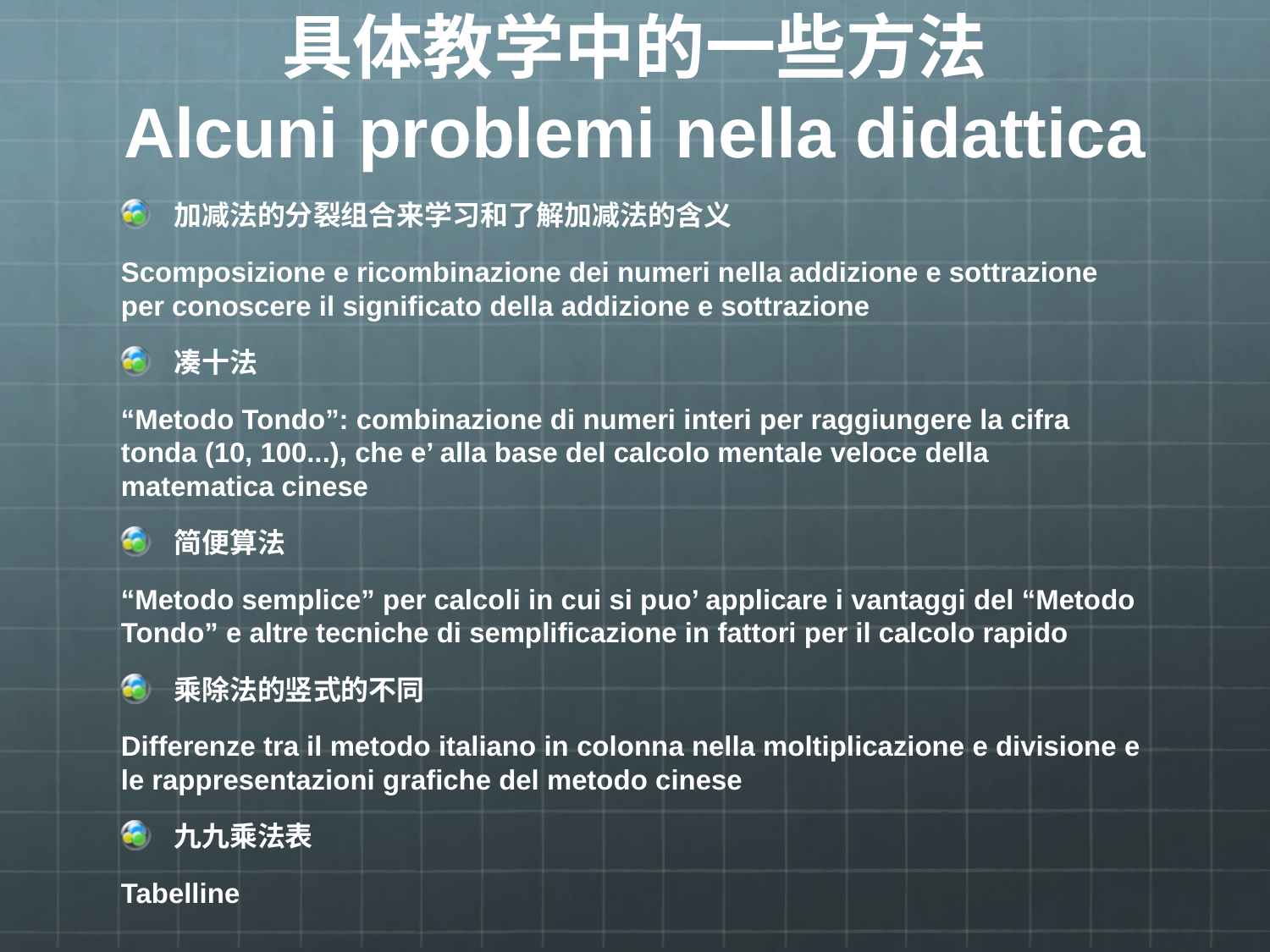

# 具体教学中的一些方法 Alcuni problemi nella didattica
加减法的分裂组合来学习和了解加减法的含义
Scomposizione e ricombinazione dei numeri nella addizione e sottrazione per conoscere il significato della addizione e sottrazione
凑十法
“Metodo Tondo”: combinazione di numeri interi per raggiungere la cifra tonda (10, 100...), che e’ alla base del calcolo mentale veloce della matematica cinese
简便算法
“Metodo semplice” per calcoli in cui si puo’ applicare i vantaggi del “Metodo Tondo” e altre tecniche di semplificazione in fattori per il calcolo rapido
乘除法的竖式的不同
Differenze tra il metodo italiano in colonna nella moltiplicazione e divisione e le rappresentazioni grafiche del metodo cinese
九九乘法表
Tabelline